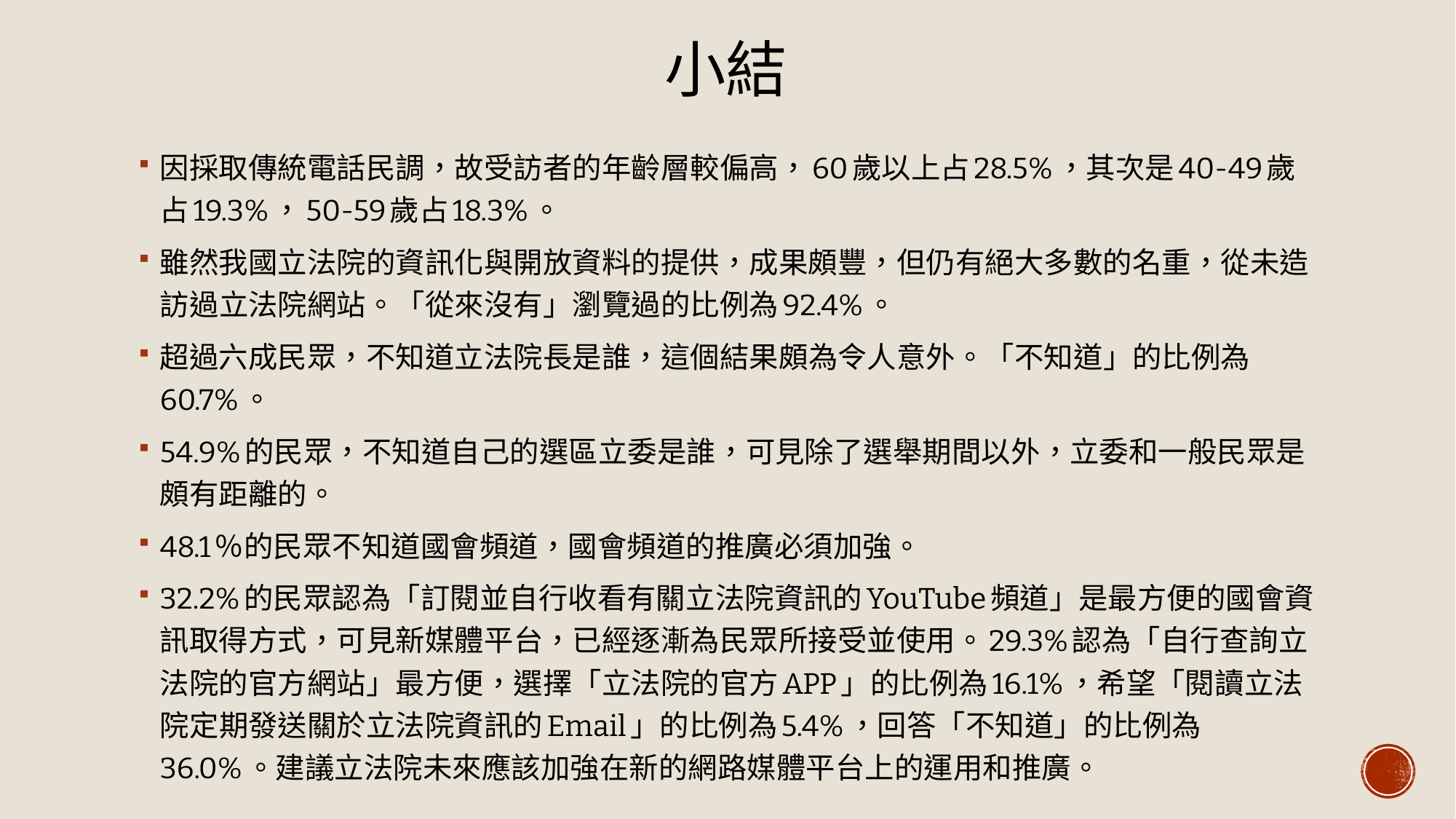

# 小結

因採取傳統電話民調，故受訪者的年齡層較偏高，60歲以上占28.5%，其次是40-49歲占19.3%，50-59歲占18.3%。
雖然我國立法院的資訊化與開放資料的提供，成果頗豐，但仍有絕大多數的名重，從未造訪過立法院網站。「從來沒有」瀏覽過的比例為92.4%。
超過六成民眾，不知道立法院長是誰，這個結果頗為令人意外。「不知道」的比例為60.7%。
54.9%的民眾，不知道自己的選區立委是誰，可見除了選舉期間以外，立委和一般民眾是頗有距離的。
48.1％的民眾不知道國會頻道，國會頻道的推廣必須加強。
32.2%的民眾認為「訂閱並自行收看有關立法院資訊的YouTube頻道」是最方便的國會資訊取得方式，可見新媒體平台，已經逐漸為民眾所接受並使用。29.3%認為「自行查詢立法院的官方網站」最方便，選擇「立法院的官方APP」的比例為16.1%，希望「閱讀立法院定期發送關於立法院資訊的Email」的比例為5.4%，回答「不知道」的比例為36.0%。建議立法院未來應該加強在新的網路媒體平台上的運用和推廣。